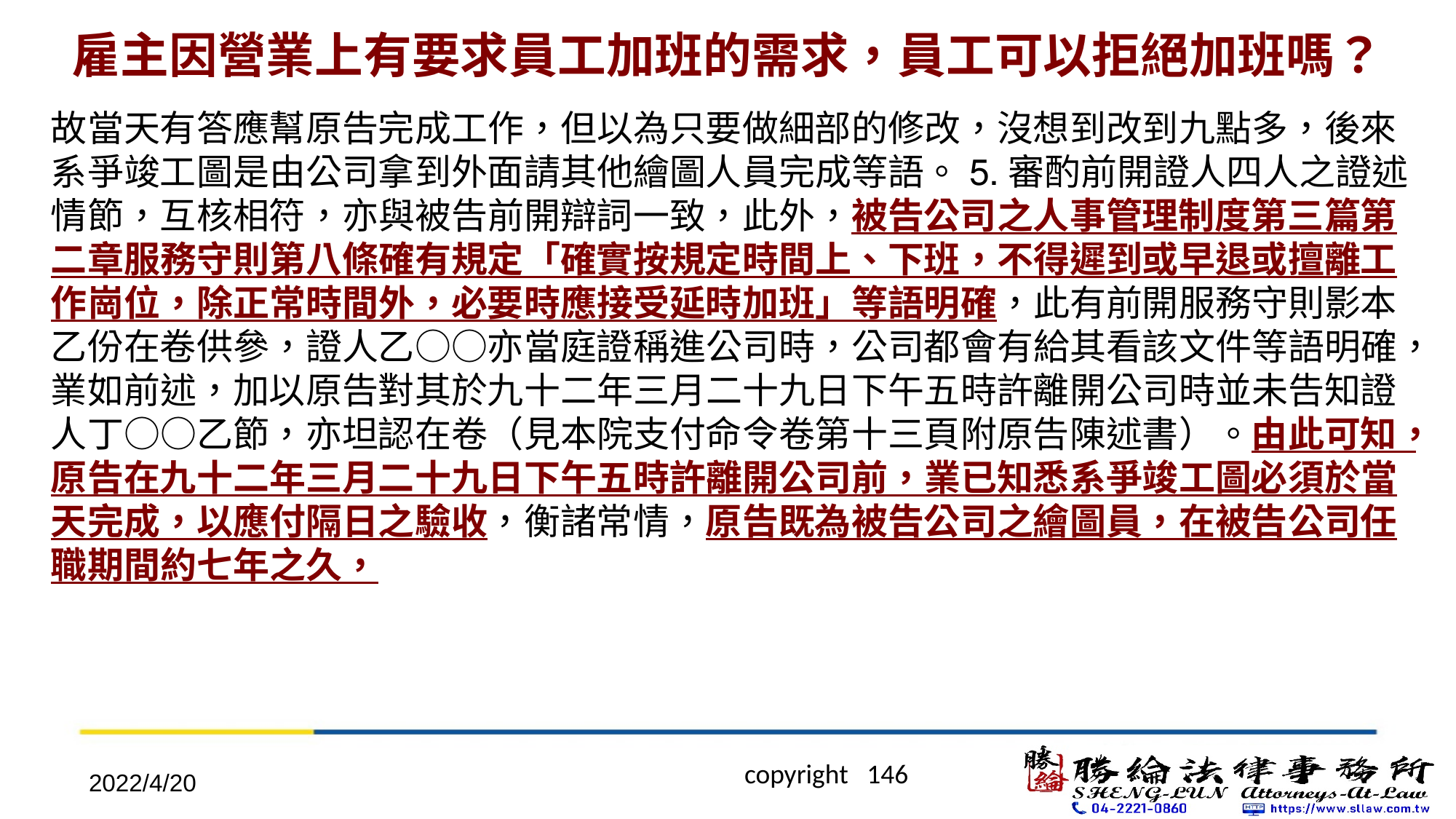

# 雇主因營業上有要求員工加班的需求，員工可以拒絕加班嗎？
故當天有答應幫原告完成工作，但以為只要做細部的修改，沒想到改到九點多，後來系爭竣工圖是由公司拿到外面請其他繪圖人員完成等語。5.審酌前開證人四人之證述情節，互核相符，亦與被告前開辯詞一致，此外，被告公司之人事管理制度第三篇第二章服務守則第八條確有規定「確實按規定時間上、下班，不得遲到或早退或擅離工作崗位，除正常時間外，必要時應接受延時加班」等語明確，此有前開服務守則影本乙份在卷供參，證人乙○○亦當庭證稱進公司時，公司都會有給其看該文件等語明確，業如前述，加以原告對其於九十二年三月二十九日下午五時許離開公司時並未告知證人丁○○乙節，亦坦認在卷（見本院支付命令卷第十三頁附原告陳述書）。由此可知，原告在九十二年三月二十九日下午五時許離開公司前，業已知悉系爭竣工圖必須於當天完成，以應付隔日之驗收，衡諸常情，原告既為被告公司之繪圖員，在被告公司任職期間約七年之久，
2022/4/20
 copyright   146